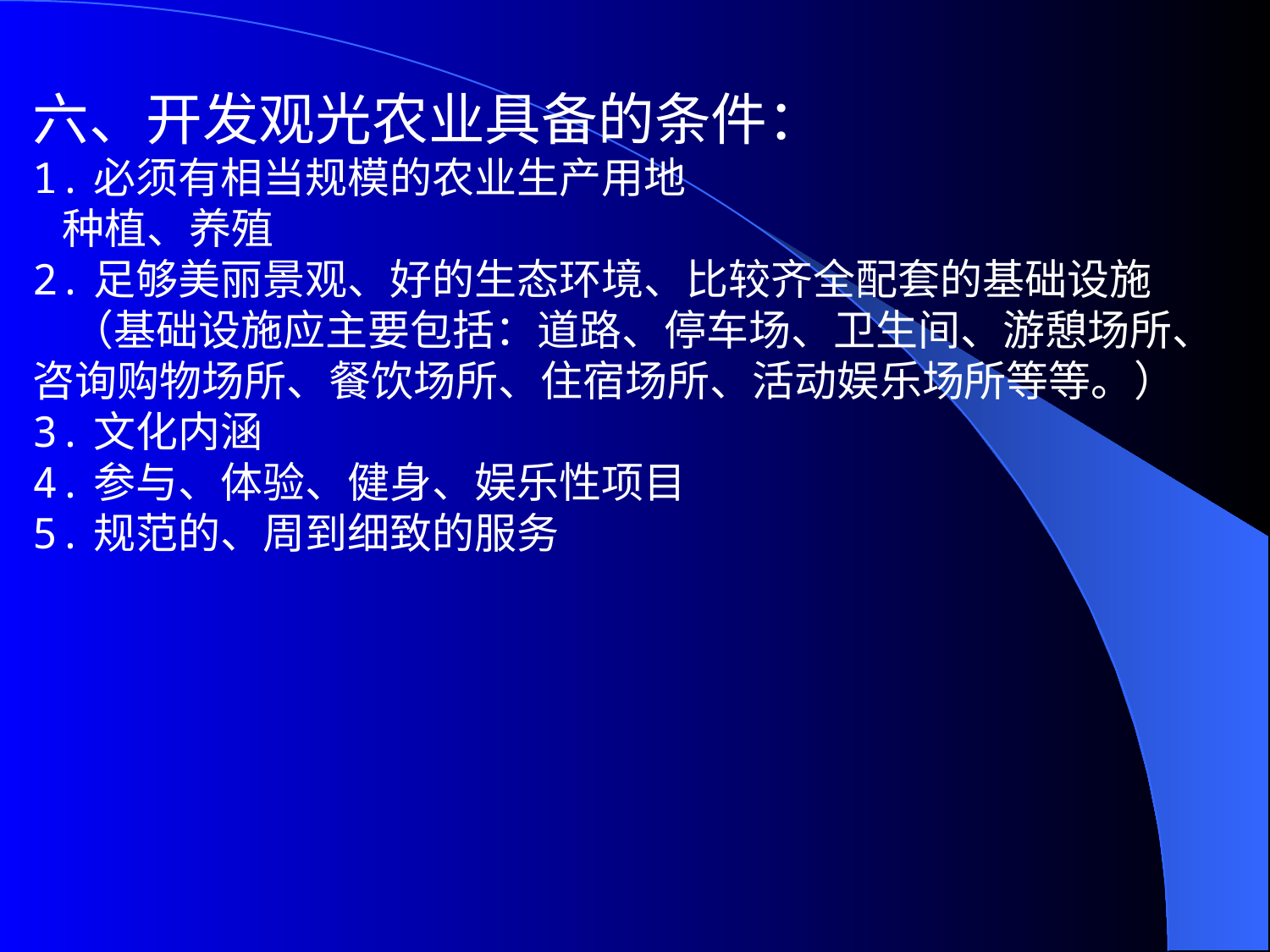

六、开发观光农业具备的条件：
1.必须有相当规模的农业生产用地
  种植、养殖
2.足够美丽景观、好的生态环境、比较齐全配套的基础设施
   （基础设施应主要包括：道路、停车场、卫生间、游憩场所、咨询购物场所、餐饮场所、住宿场所、活动娱乐场所等等。）
3.文化内涵
4.参与、体验、健身、娱乐性项目
5.规范的、周到细致的服务